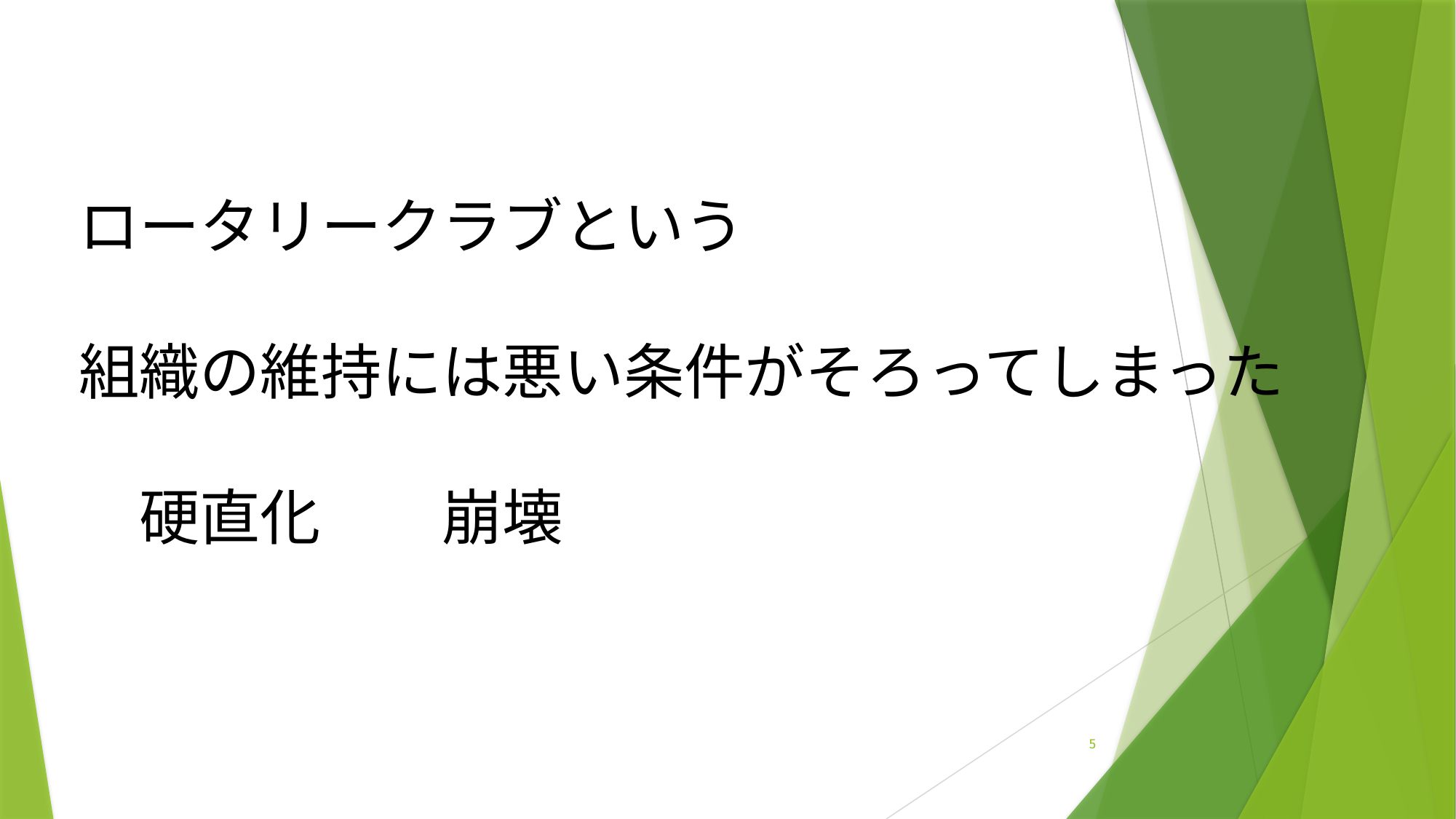

ロータリークラブという

組織の維持には悪い条件がそろってしまった

　硬直化　　崩壊
5